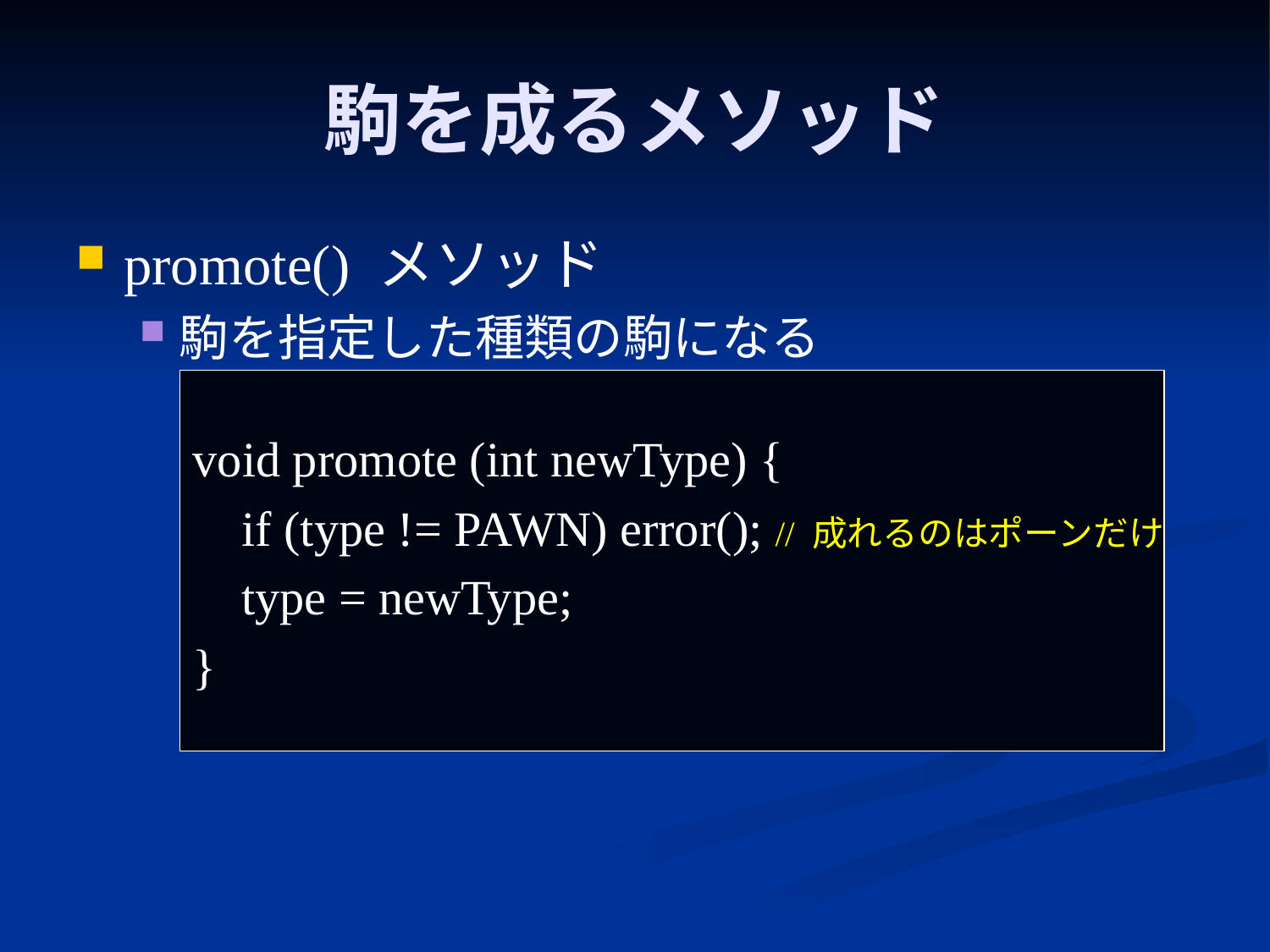

# 駒を成るメソッド
promote() メソッド
駒を指定した種類の駒になる
void promote (int newType) {
    if (type != PAWN) error(); // 成れるのはポーンだけ
    type = newType;
}